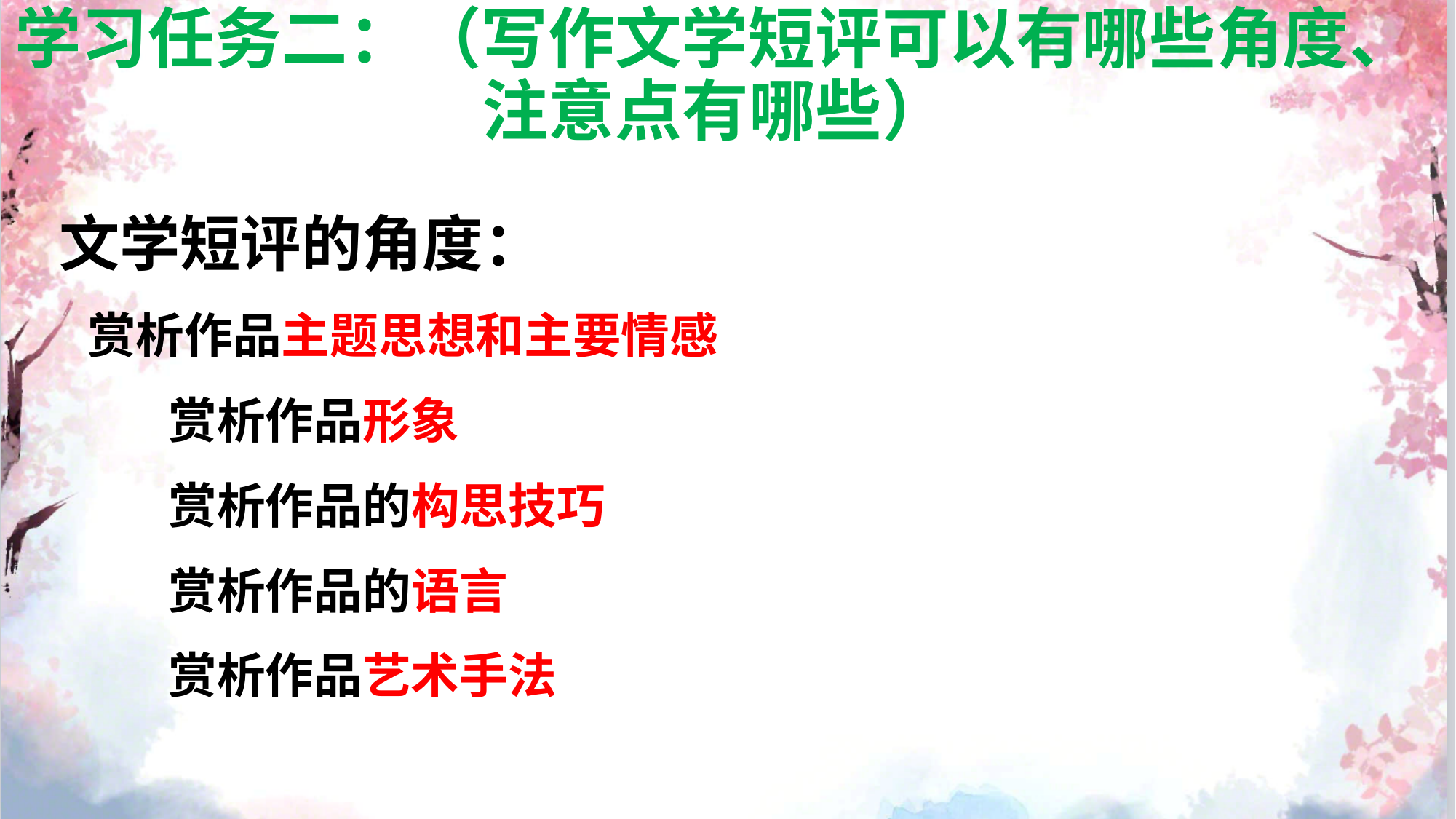

# 学习任务二：（写作文学短评可以有哪些角度、 注意点有哪些）
文学短评的角度：
   赏析作品主题思想和主要情感
 	赏析作品形象
 	赏析作品的构思技巧
 	赏析作品的语言
 	赏析作品艺术手法